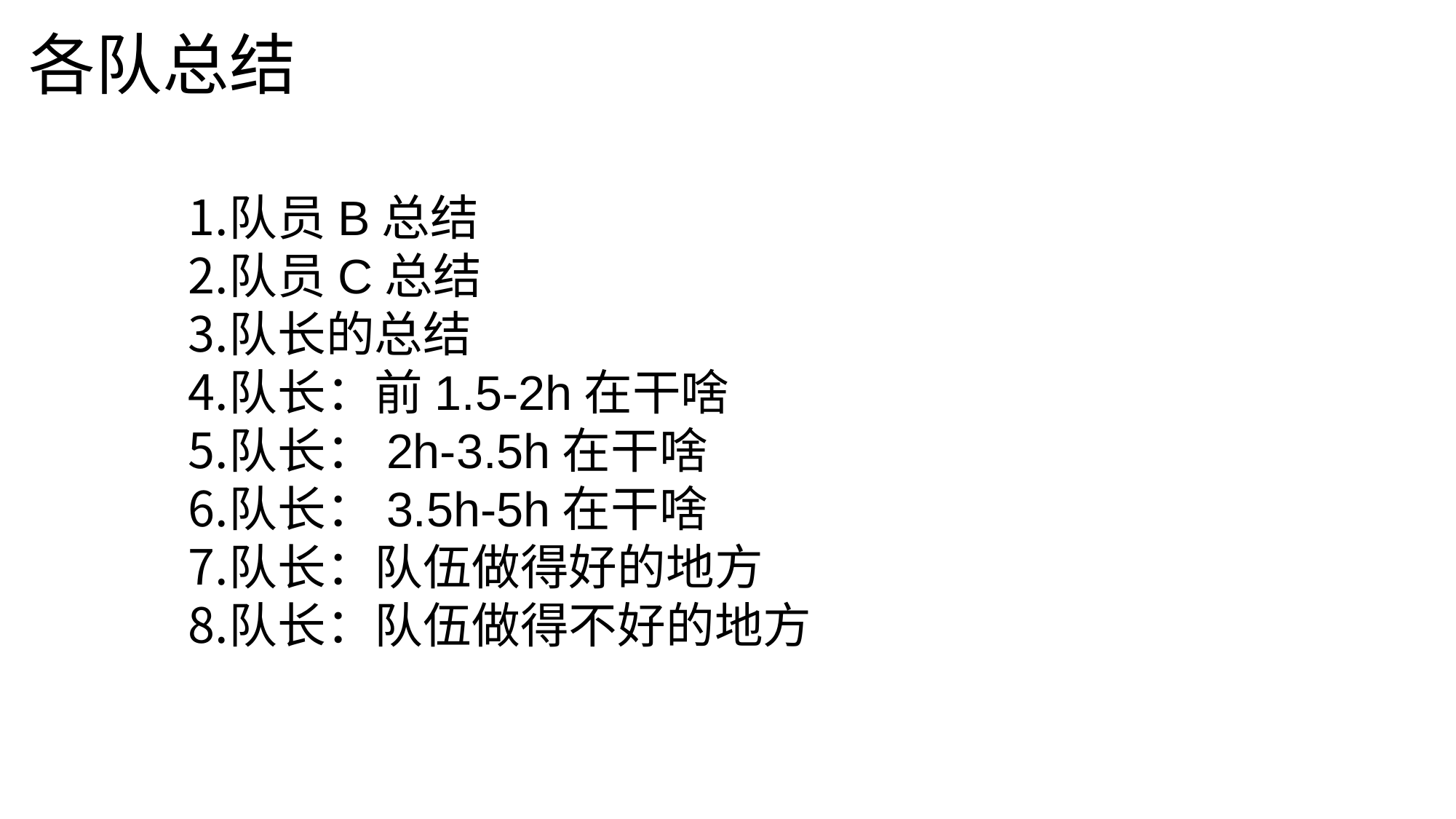

# 各队总结

队员B总结
队员C总结
队长的总结
队长：前1.5-2h在干啥
队长：2h-3.5h在干啥
队长：3.5h-5h在干啥
队长：队伍做得好的地方
队长：队伍做得不好的地方